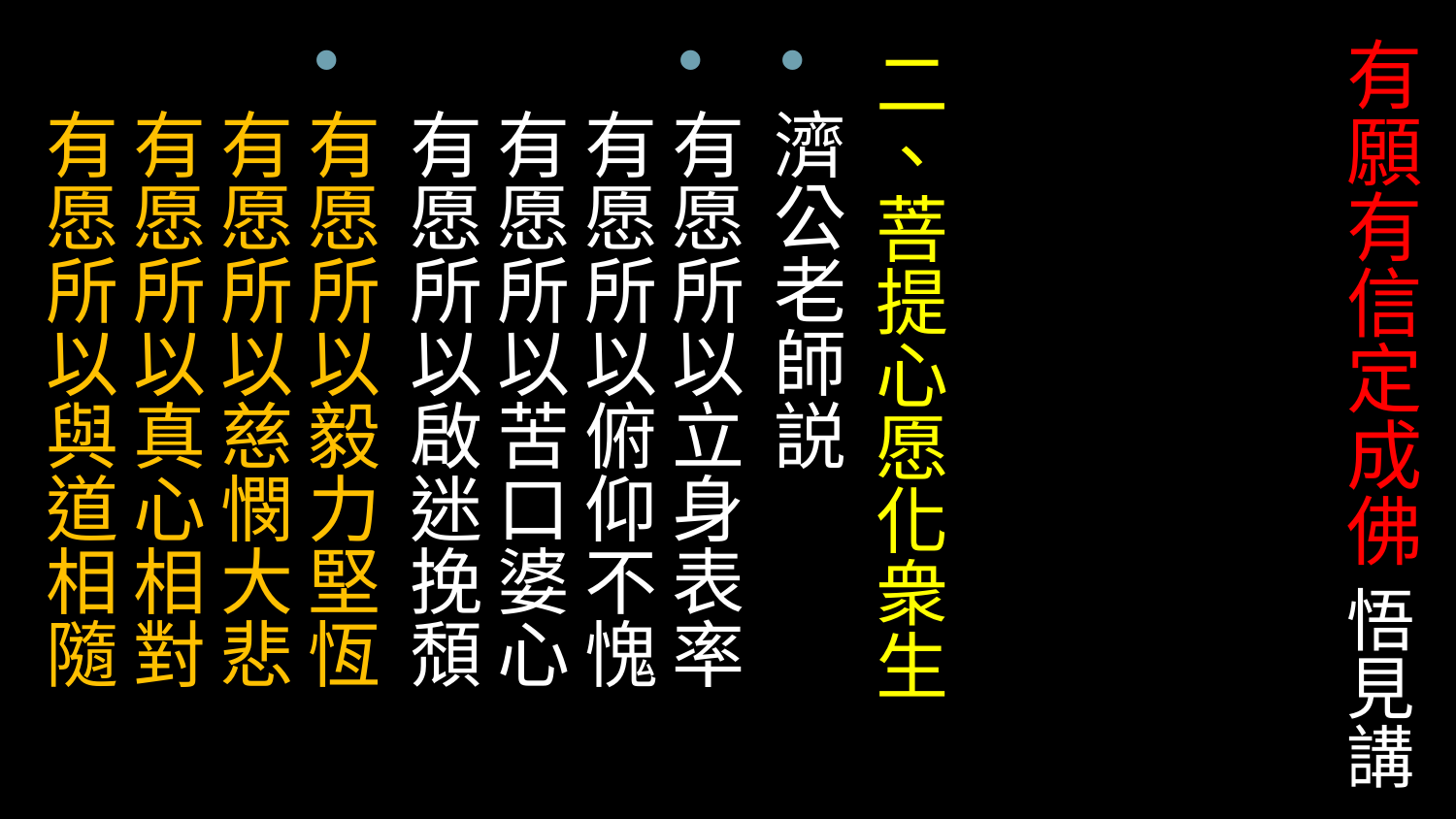

二、菩提心愿化衆生
濟公老師説
有愿所以立身表率
有愿所以俯仰不愧
有愿所以苦口婆心
有愿所以啟迷挽頹
有愿所以毅力堅恆
有愿所以慈憫大悲
有愿所以真心相對
有愿所以與道相隨
# 有願有信定成佛 悟見講